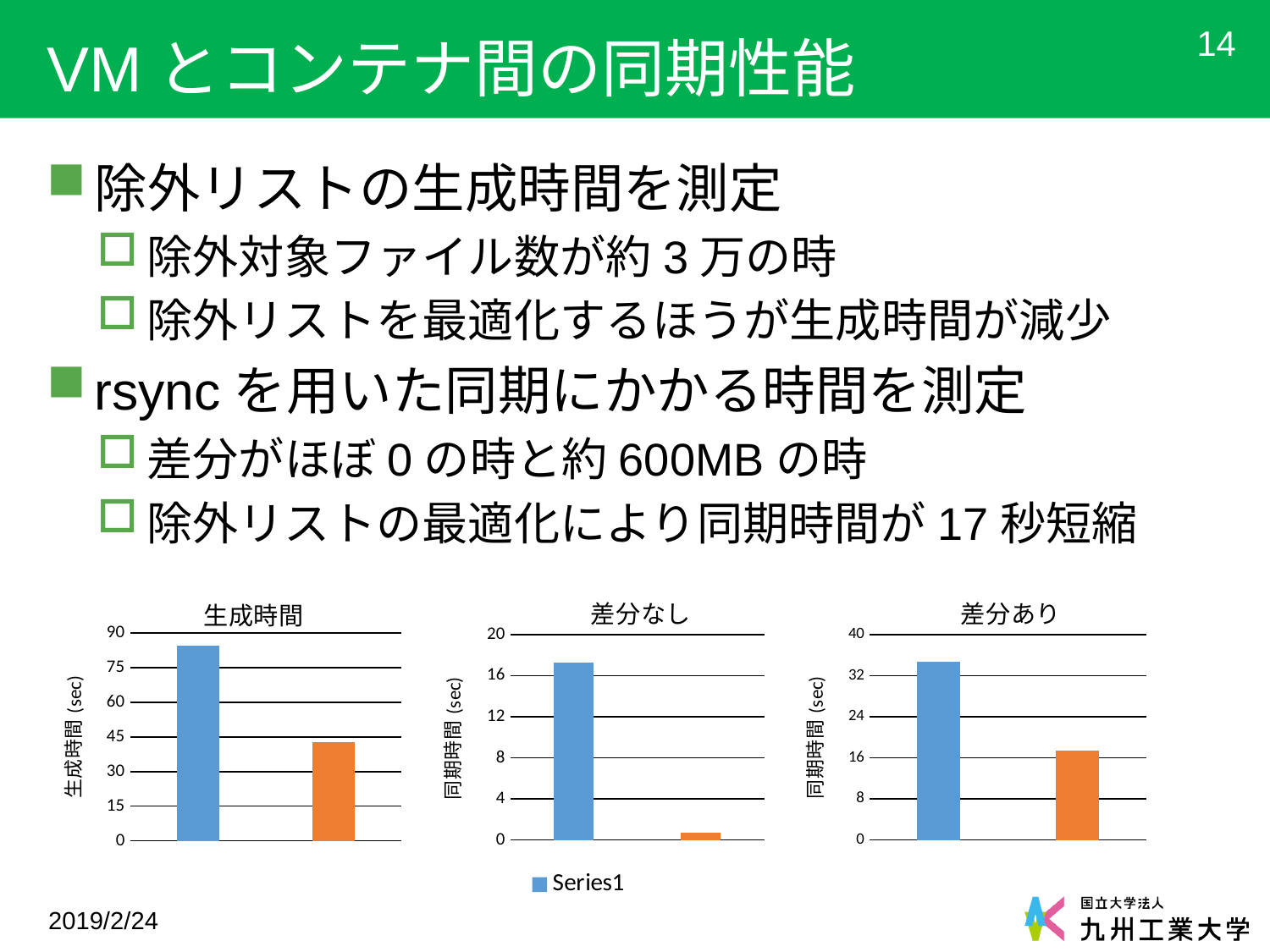

# VMとコンテナ間の同期性能
14
除外リストの生成時間を測定
除外対象ファイル数が約3万の時
除外リストを最適化するほうが生成時間が減少
rsyncを用いた同期にかかる時間を測定
差分がほぼ0の時と約600MBの時
除外リストの最適化により同期時間が17秒短縮

### Chart: 生成時間

| Category |  |
|---|---|
| 最適化前 | 84.3925 |
| 最適化後 | 42.6184 |

### Chart: 差分なし

| Category |  |
|---|---|
| 最適化前 | 17.275799999999997 |
| 最適化後 | 0.7072999999999999 |

### Chart: 差分あり

| Category |  |
|---|---|
| 最適化前 | 34.6912 |
| 最適化後 | 17.369799999999998 |
2019/2/24